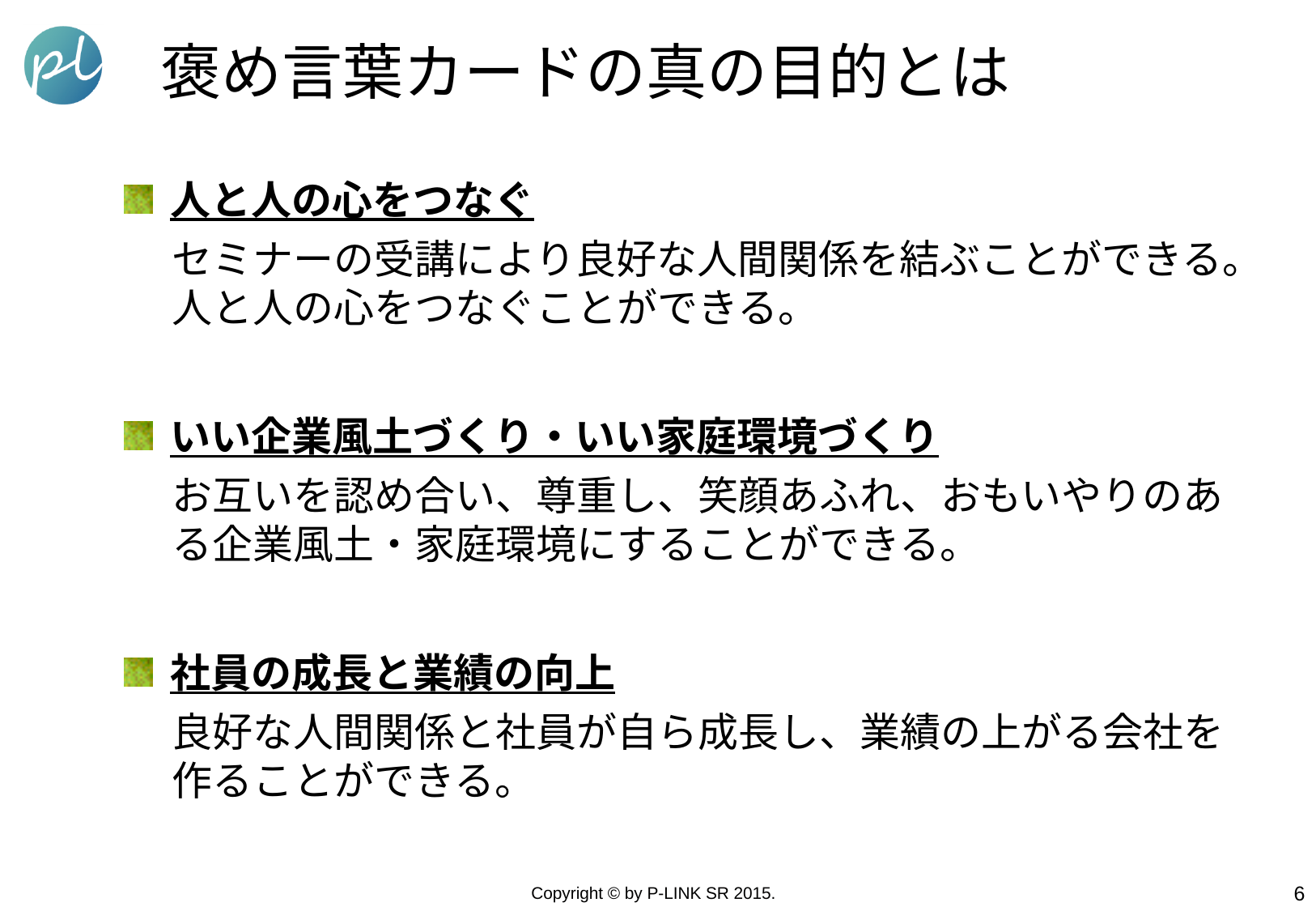

# 褒め言葉カードの真の目的とは
人と人の心をつなぐ
セミナーの受講により良好な人間関係を結ぶことができる。人と人の心をつなぐことができる。

いい企業風土づくり・いい家庭環境づくり
お互いを認め合い、尊重し、笑顔あふれ、おもいやりのある企業風土・家庭環境にすることができる。

社員の成長と業績の向上
良好な人間関係と社員が自ら成長し、業績の上がる会社を作ることができる。
6